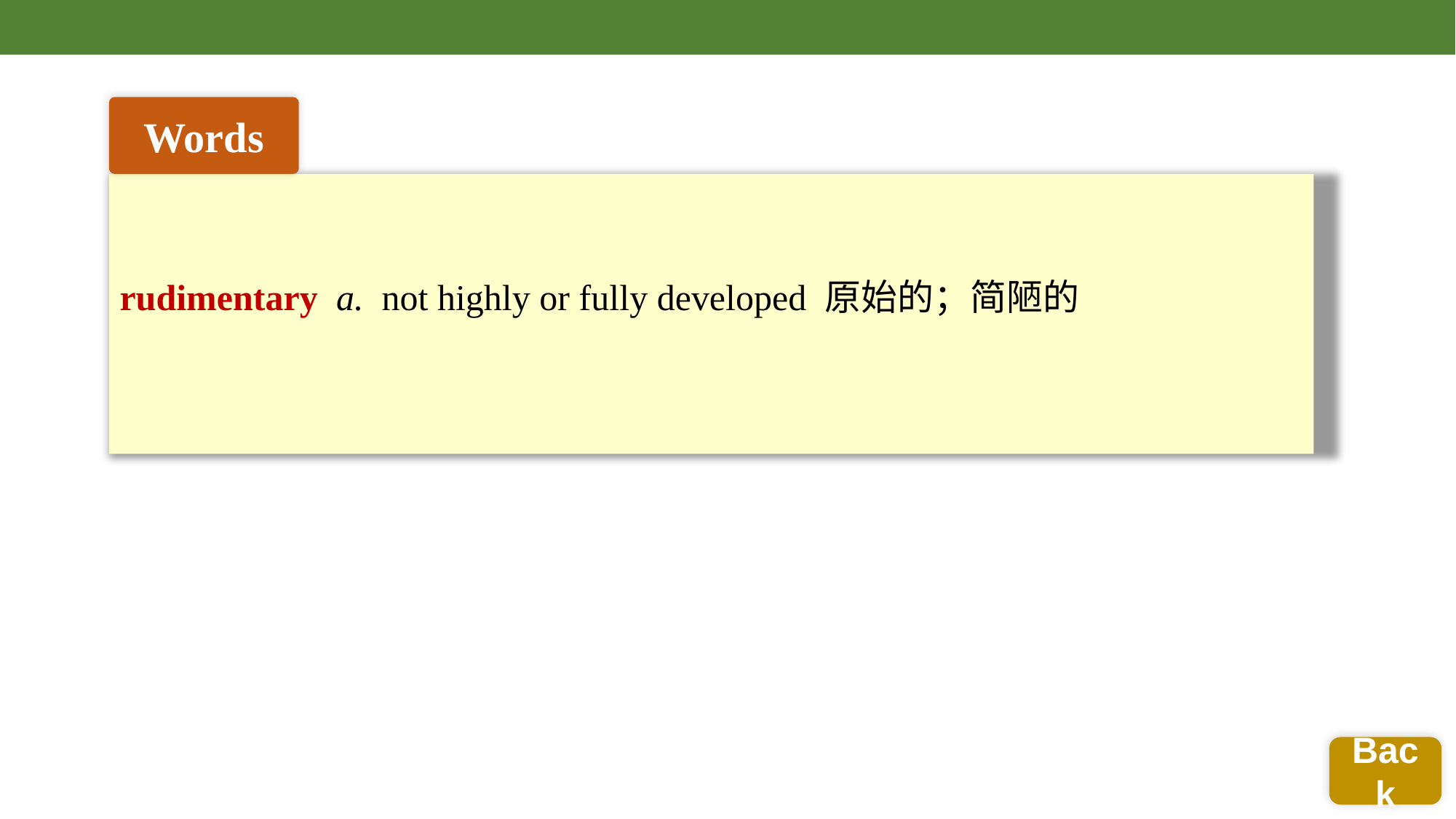

Words

rudimentary  a.  not highly or fully developed 原始的；简陋的

Back